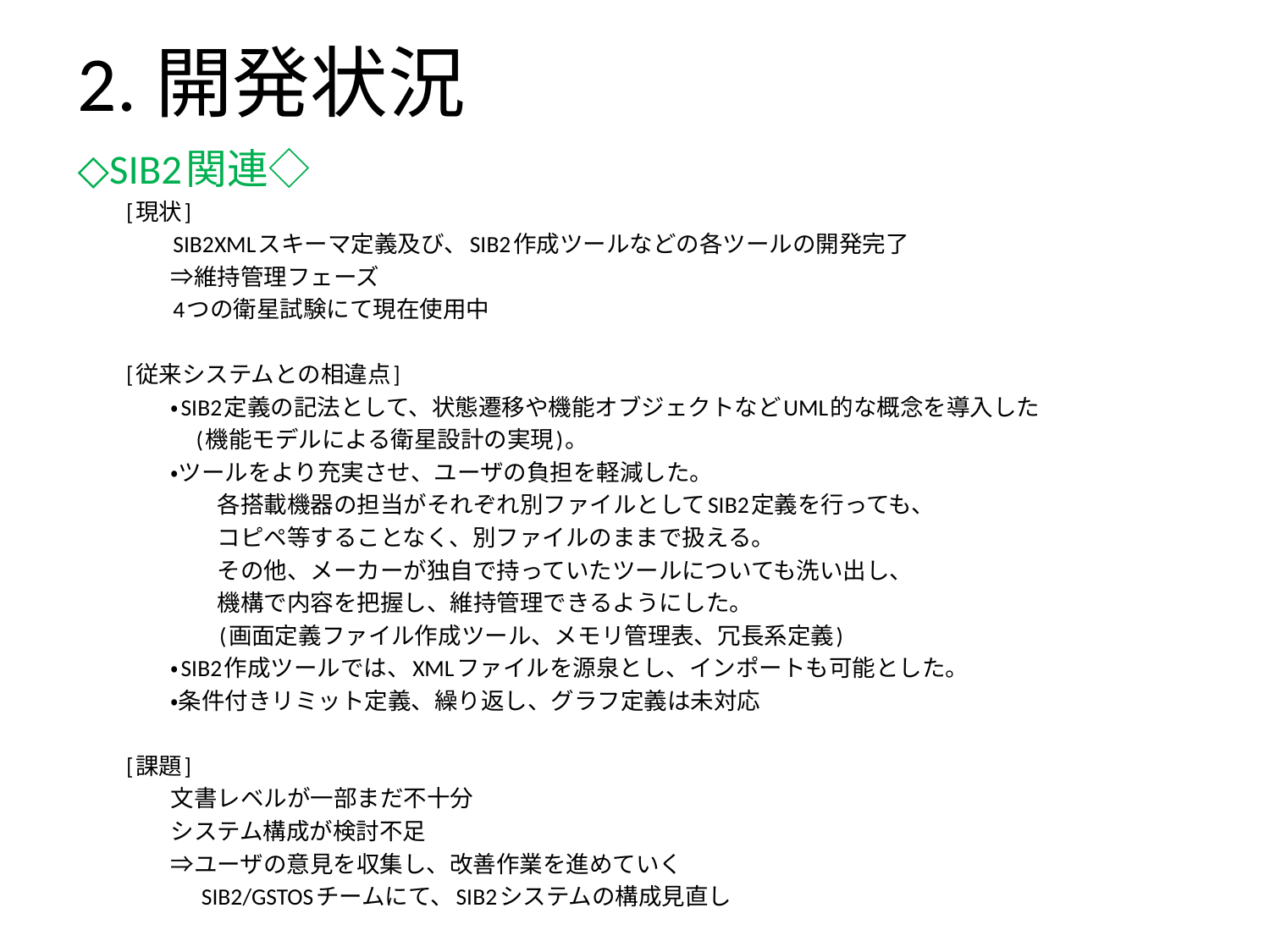

# 2.開発状況
◇SIB2関連◇
　　[現状]
　　　　SIB2XMLスキーマ定義及び、SIB2作成ツールなどの各ツールの開発完了
　　　　⇒維持管理フェーズ
　　　　4つの衛星試験にて現在使用中

　　[従来システムとの相違点]
　　　　・SIB2定義の記法として、状態遷移や機能オブジェクトなどUML的な概念を導入した
　　　　　(機能モデルによる衛星設計の実現)。
　　　　・ツールをより充実させ、ユーザの負担を軽減した。
　　　　　　各搭載機器の担当がそれぞれ別ファイルとしてSIB2定義を行っても、
　　　　　　コピペ等することなく、別ファイルのままで扱える。
　　　　　　その他、メーカーが独自で持っていたツールについても洗い出し、
　　　　　　機構で内容を把握し、維持管理できるようにした。
　　　　　　(画面定義ファイル作成ツール、メモリ管理表、冗長系定義)
　　　　・SIB2作成ツールでは、XMLファイルを源泉とし、インポートも可能とした。
　　　　・条件付きリミット定義、繰り返し、グラフ定義は未対応

　　[課題]
　　　　文書レベルが一部まだ不十分
　　　　システム構成が検討不足
　　　　⇒ユーザの意見を収集し、改善作業を進めていく
　　　 　　SIB2/GSTOSチームにて、SIB2システムの構成見直し